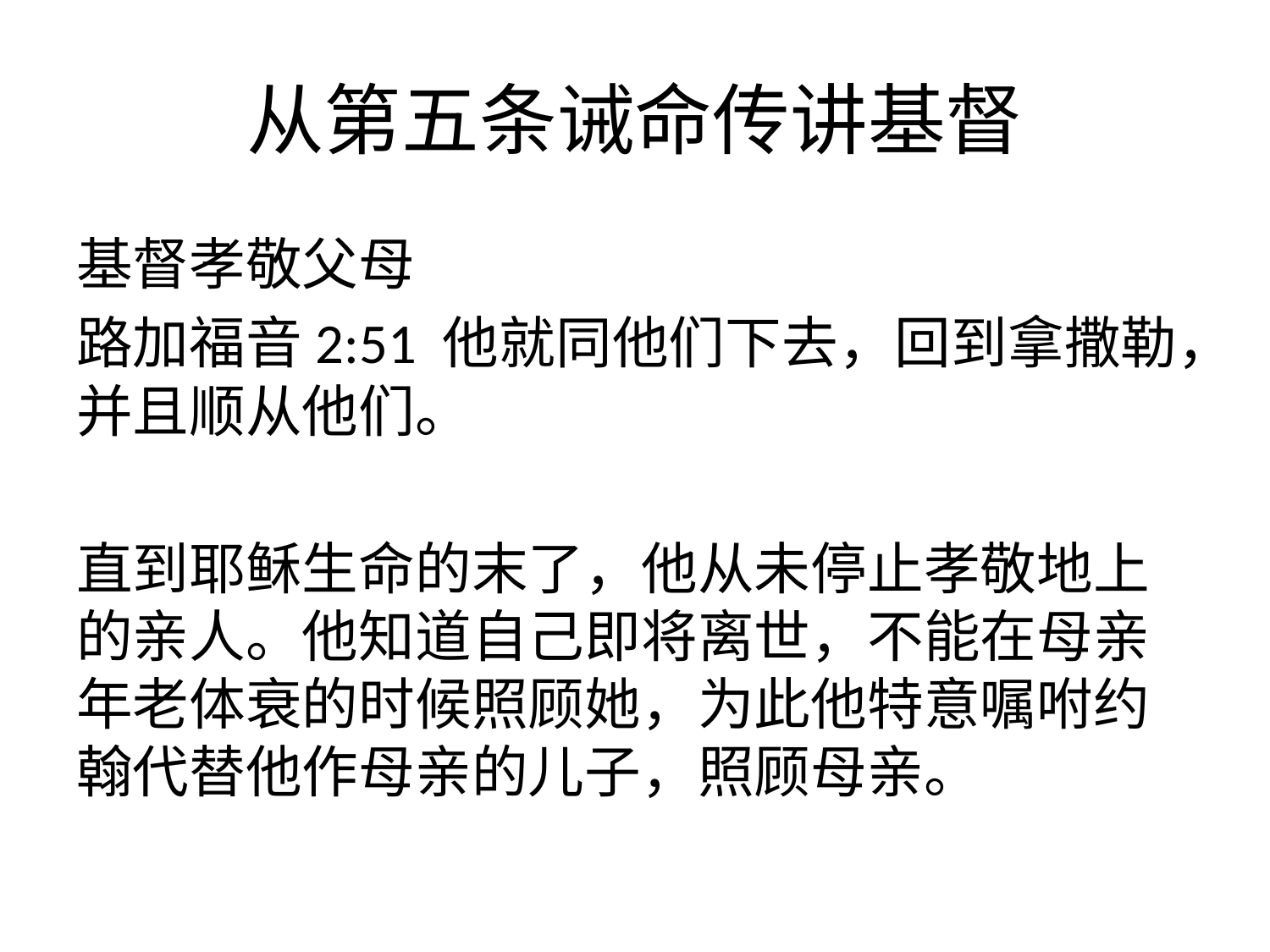

# 从第五条诫命传讲基督
基督孝敬父母
路加福音2:51 他就同他们下去，回到拿撒勒，并且顺从他们。

直到耶稣生命的末了，他从未停止孝敬地上的亲人。他知道自己即将离世，不能在母亲年老体衰的时候照顾她，为此他特意嘱咐约翰代替他作母亲的儿子，照顾母亲。